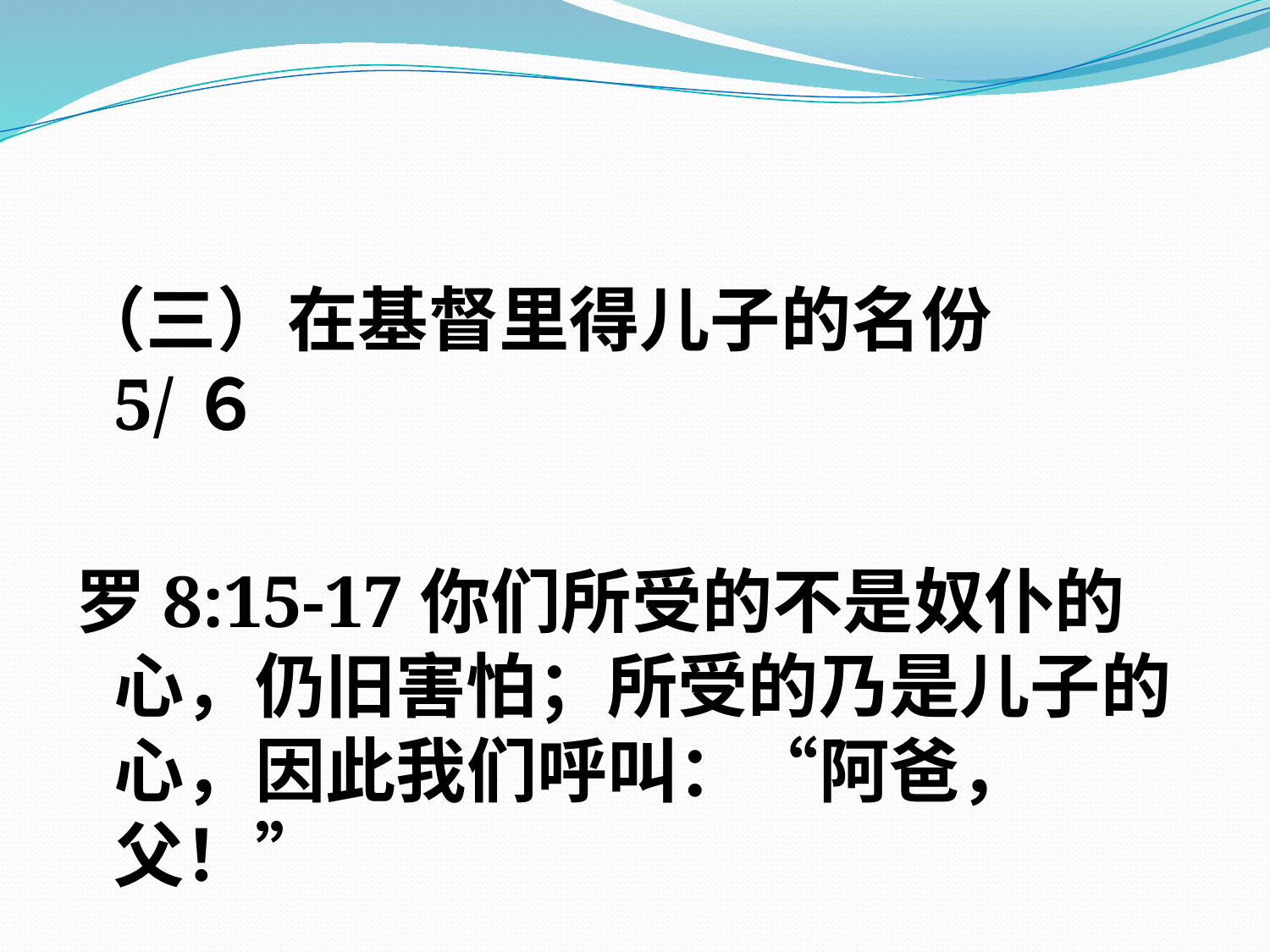

#
（三）在基督里得儿子的名份   5/６

罗8:15-17你们所受的不是奴仆的心，仍旧害怕；所受的乃是儿子的心，因此我们呼叫：“阿爸，父！”